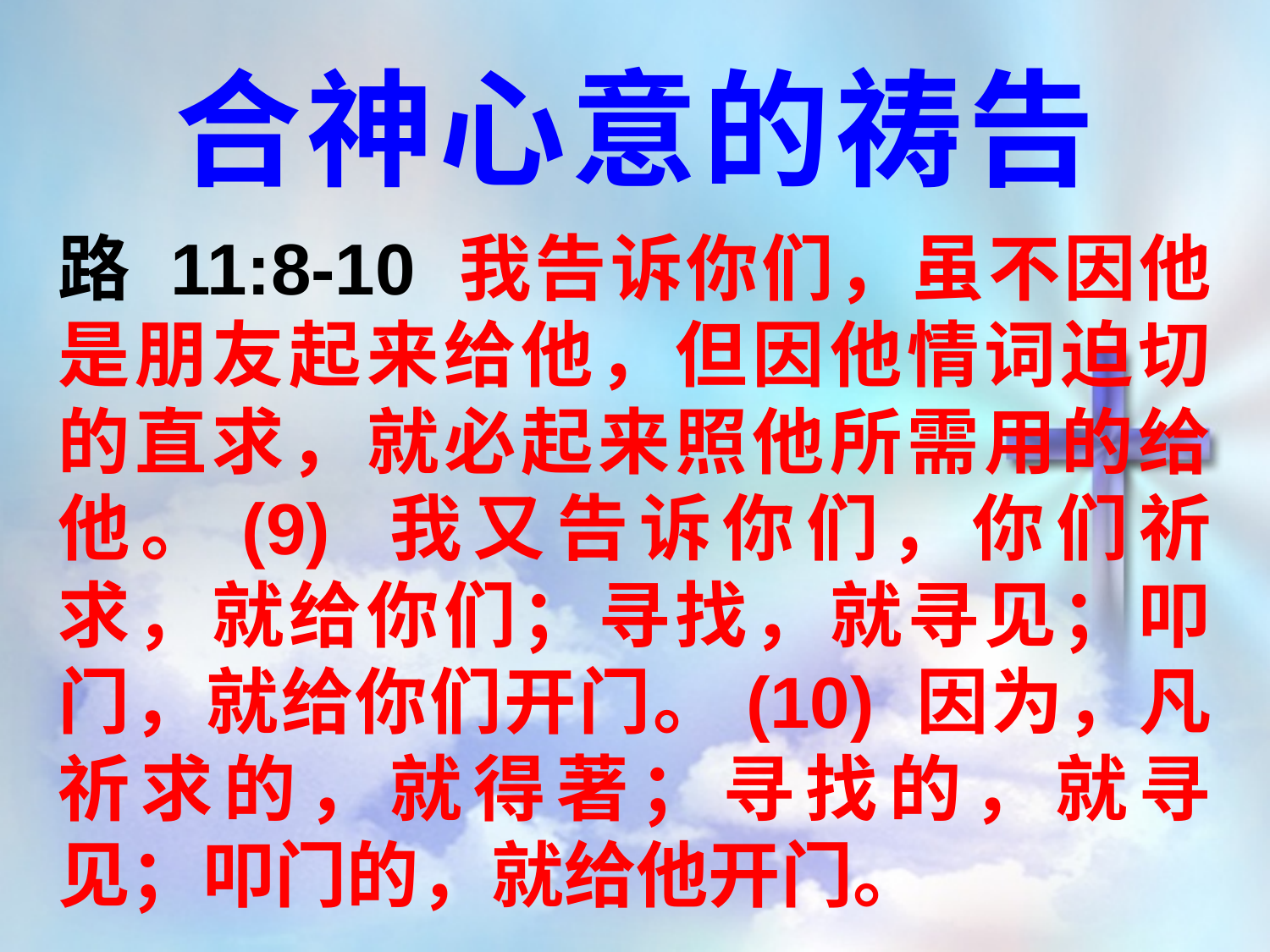

合神心意的祷告
路 11:8-10 我告诉你们，虽不因他是朋友起来给他，但因他情词迫切的直求，就必起来照他所需用的给他。(9) 我又告诉你们，你们祈求，就给你们；寻找，就寻见；叩门，就给你们开门。(10) 因为，凡祈求的，就得著；寻找的，就寻见；叩门的，就给他开门。